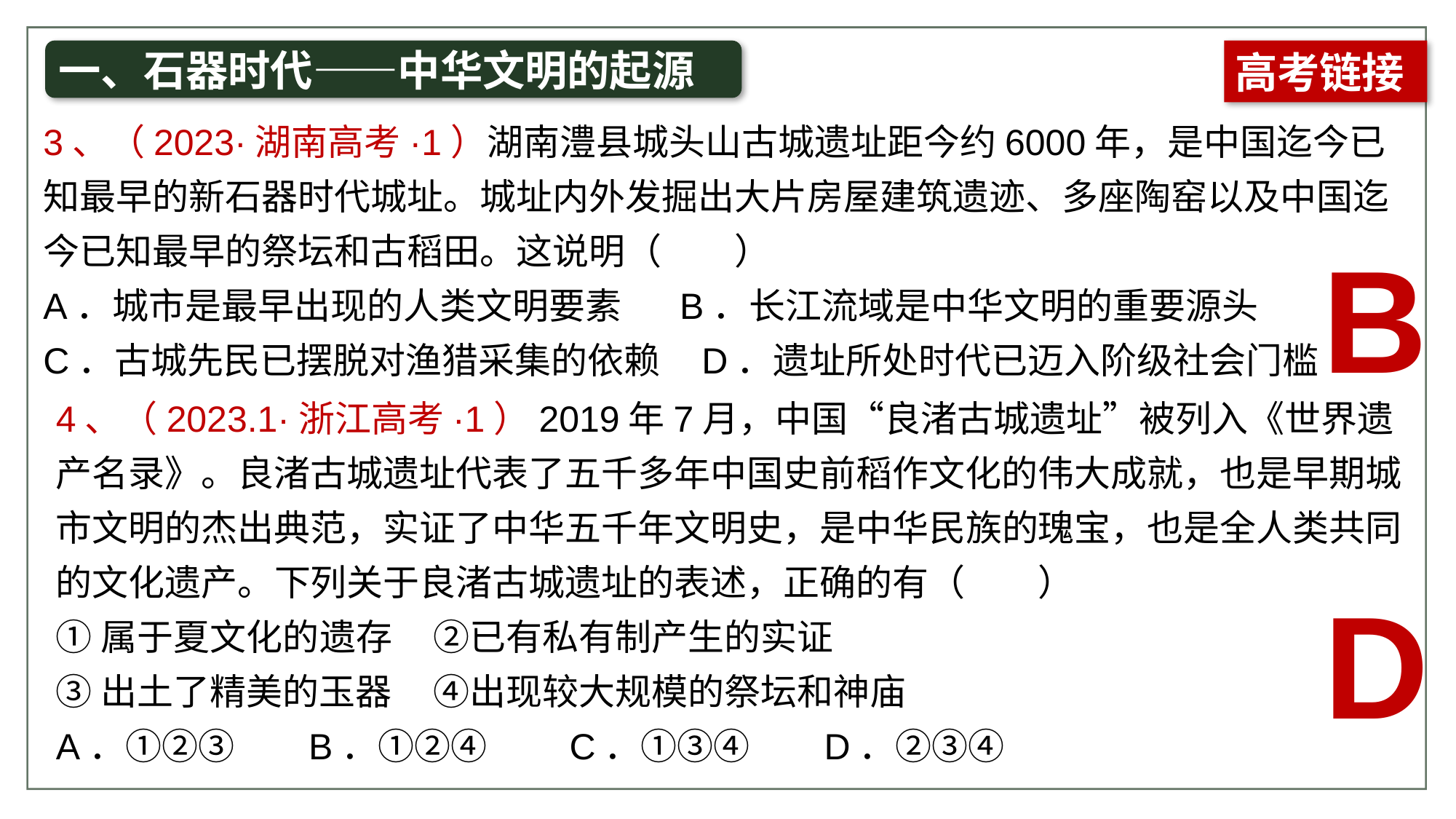

一、石器时代——中华文明的起源
高考链接
3、（2023·湖南高考·1）湖南澧县城头山古城遗址距今约6000年，是中国迄今已知最早的新石器时代城址。城址内外发掘出大片房屋建筑遗迹、多座陶窑以及中国迄今已知最早的祭坛和古稻田。这说明（　　）
A．城市是最早出现的人类文明要素      B．长江流域是中华文明的重要源头
C．古城先民已摆脱对渔猎采集的依赖    D．遗址所处时代已迈入阶级社会门槛
B
4、（2023.1·浙江高考·1）2019年7月，中国“良渚古城遗址”被列入《世界遗产名录》。良渚古城遗址代表了五千多年中国史前稻作文化的伟大成就，也是早期城市文明的杰出典范，实证了中华五千年文明史，是中华民族的瑰宝，也是全人类共同的文化遗产。下列关于良渚古城遗址的表述，正确的有（　　）
①属于夏文化的遗存     ②已有私有制产生的实证
③出土了精美的玉器     ④出现较大规模的祭坛和神庙
A．①②③        B．①②④         C．①③④        D．②③④
D